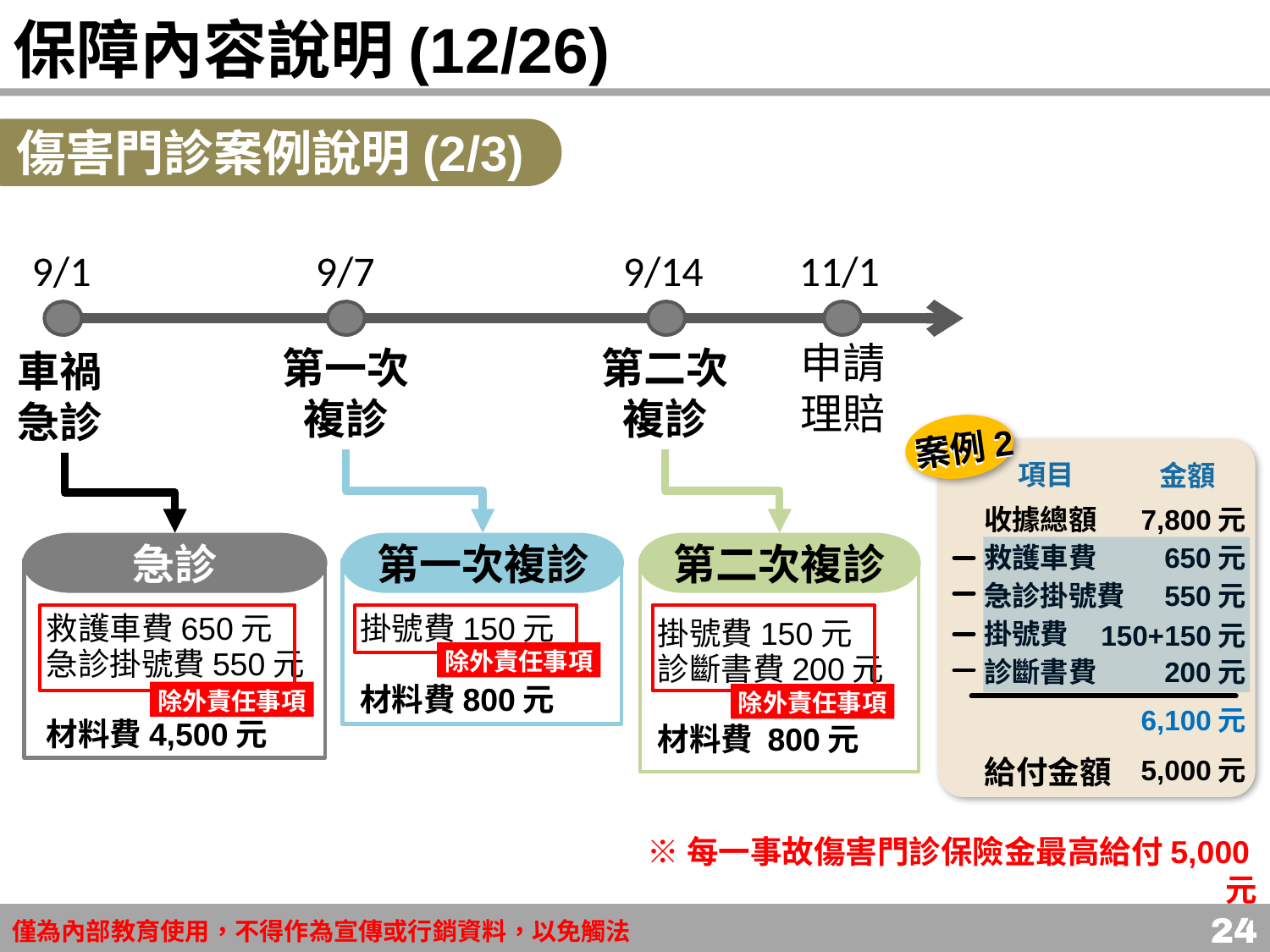

# 保障內容說明(12/26)
傷害門診案例說明(2/3)

9/7

9/14

11/1

9/1

申請
理賠
第一次
複診
第二次
複診
車禍
急診

案例2
案例2

項目
金額
收據總額
7,800元
急診

救護車費650元
急診掛號費550元

材料費4,500元

第一次複診

掛號費150元

材料費800元
第二次複診

掛號費150元
診斷書費200元

材料費 800元
救護車費
650元

急診掛號費
550元
掛號費
150+150元
除外責任事項

診斷書費
200元
除外責任事項
除外責任事項

6,100元
給付金額
5,000元
※每一事故傷害門診保險金最高給付5,000元
24